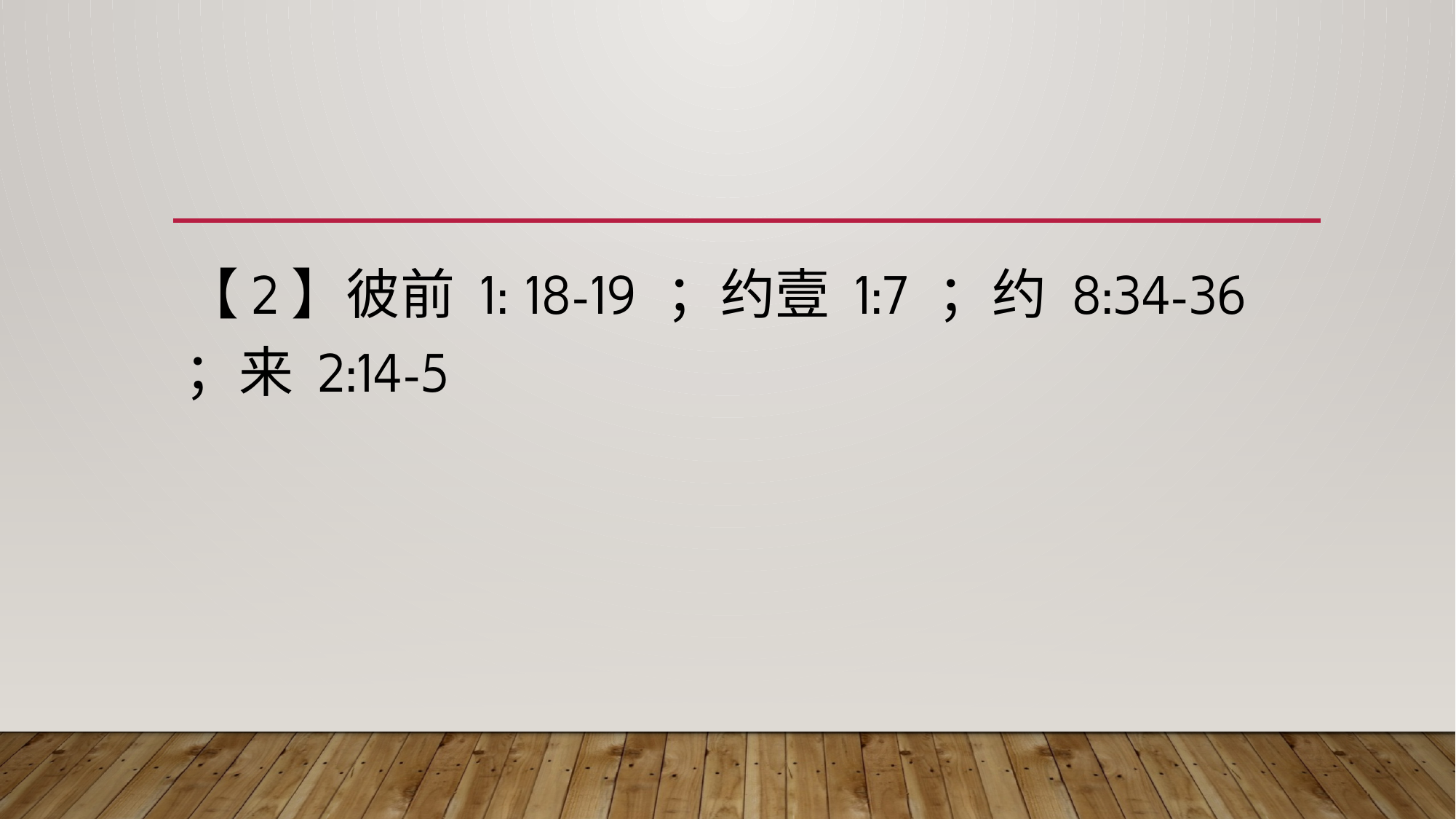

【2】彼前 1: 18-19 ；约壹 1:7 ；约 8:34-36 ；来 2:14-5